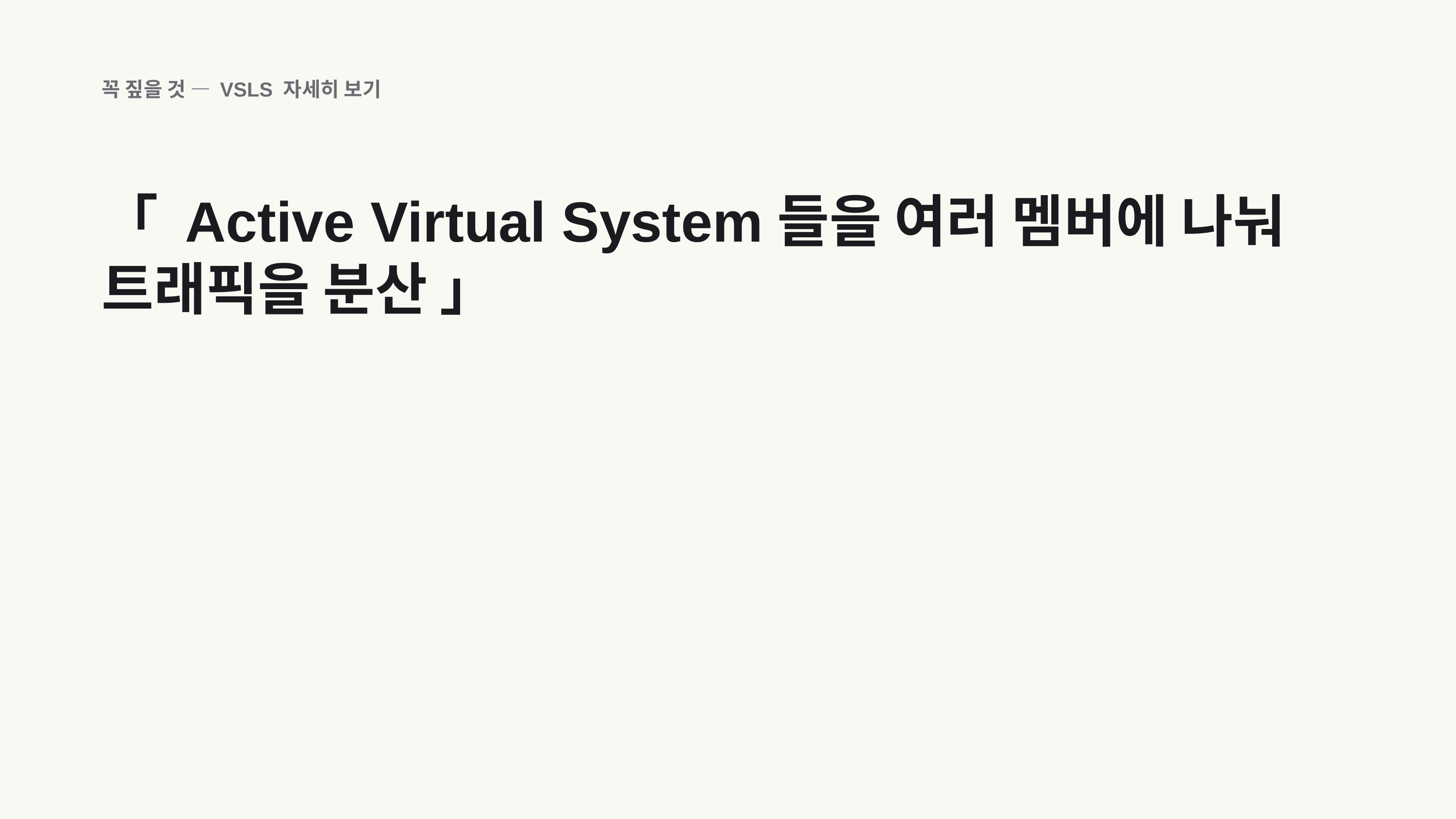

꼭 짚을 것 — VSLS 자세히 보기
「 Active Virtual System들을 여러 멤버에 나눠 트래픽을 분산 」